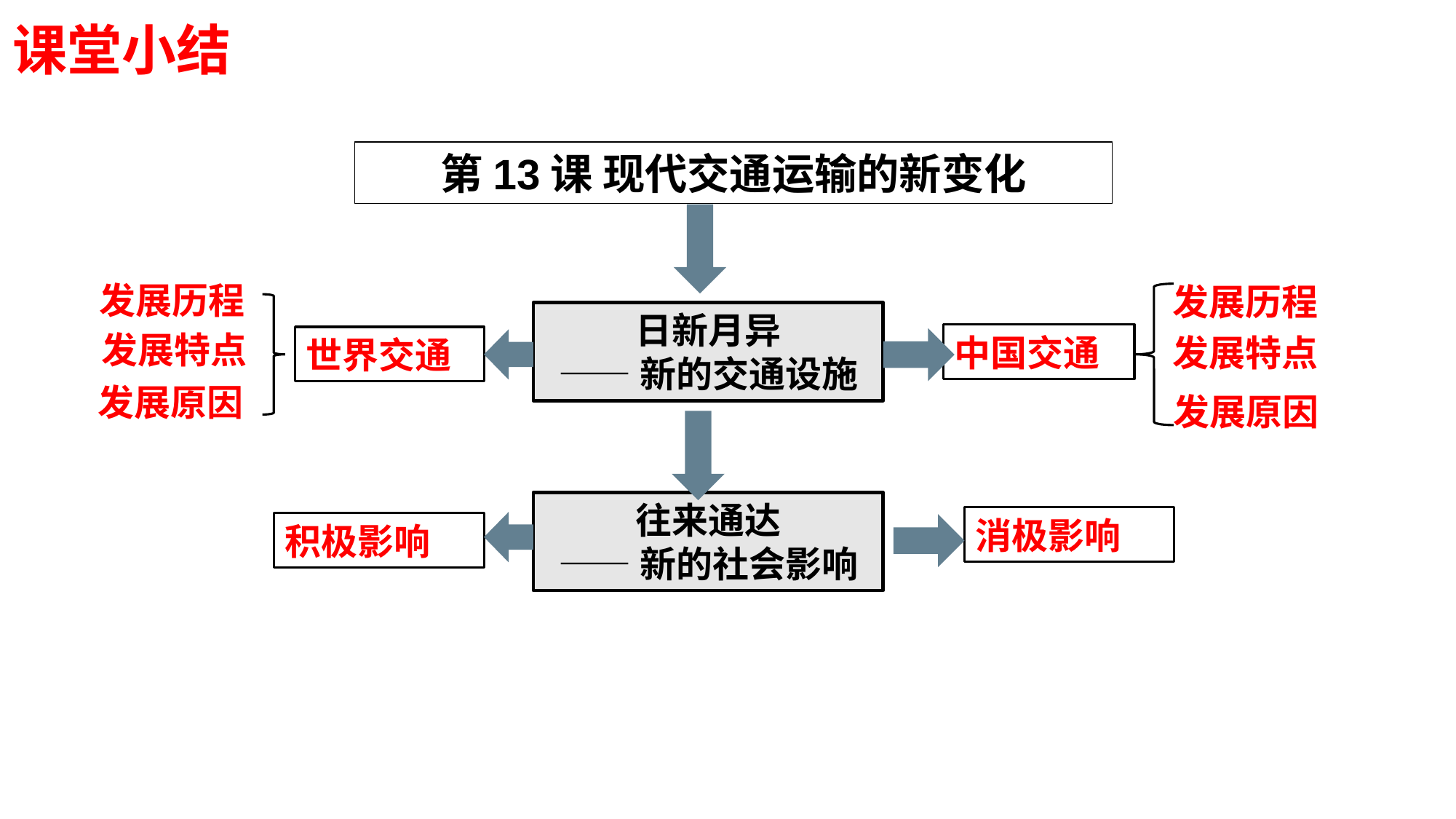

课堂小结
第13课 现代交通运输的新变化

发展历程
发展历程

日新月异
——新的交通设施
发展特点
中国交通
发展特点
世界交通

发展原因
发展原因

往来通达
——新的社会影响
消极影响

积极影响